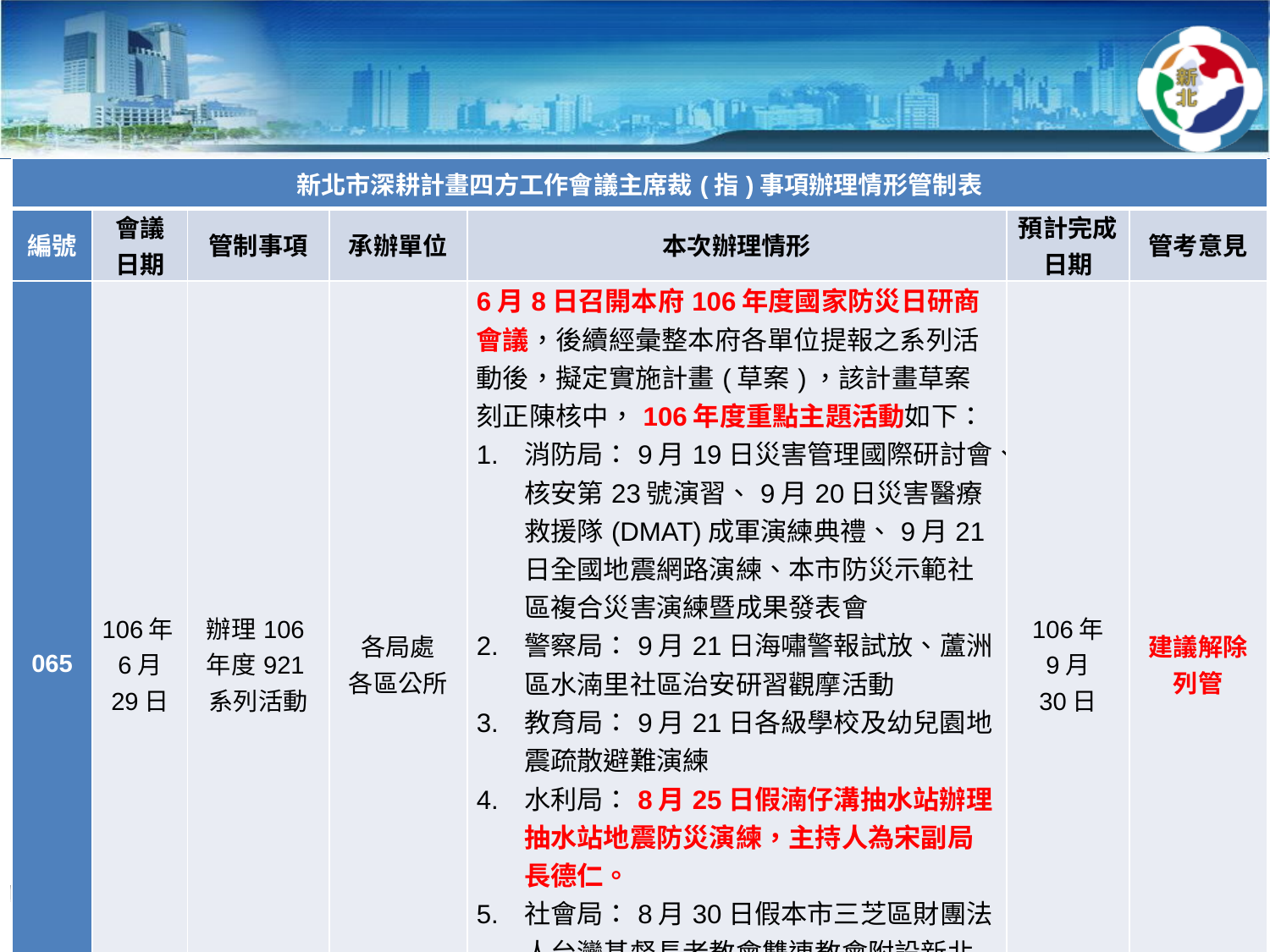

| 新北市深耕計畫四方工作會議主席裁(指)事項辦理情形管制表 |  |  |  |  |  |  |
| --- | --- | --- | --- | --- | --- | --- |
| 編號 | 會議 日期 | 管制事項 | 承辦單位 | 本次辦理情形 | 預計完成日期 | 管考意見 |
| 065 | 106年6月 29日 | 辦理106年度921系列活動 | 各局處 各區公所 | 6月8日召開本府106年度國家防災日研商會議，後續經彙整本府各單位提報之系列活動後，擬定實施計畫(草案)，該計畫草案刻正陳核中，106年度重點主題活動如下： 消防局：9月19日災害管理國際研討會、核安第23號演習、9月20日災害醫療救援隊(DMAT)成軍演練典禮、9月21日全國地震網路演練、本市防災示範社區複合災害演練暨成果發表會 警察局：9月21日海嘯警報試放、蘆洲區水湳里社區治安研習觀摩活動 教育局：9月21日各級學校及幼兒園地震疏散避難演練 水利局：8月25日假湳仔溝抽水站辦理抽水站地震防災演練，主持人為宋副局長德仁。 社會局：8月30日假本市三芝區財團法人台灣基督長老教會雙連教會附設新北市私立雙連安養中心辦理辦理地震及火災教育訓練及演習。 | 106年 9月 30日 | 建議解除列管 |
10